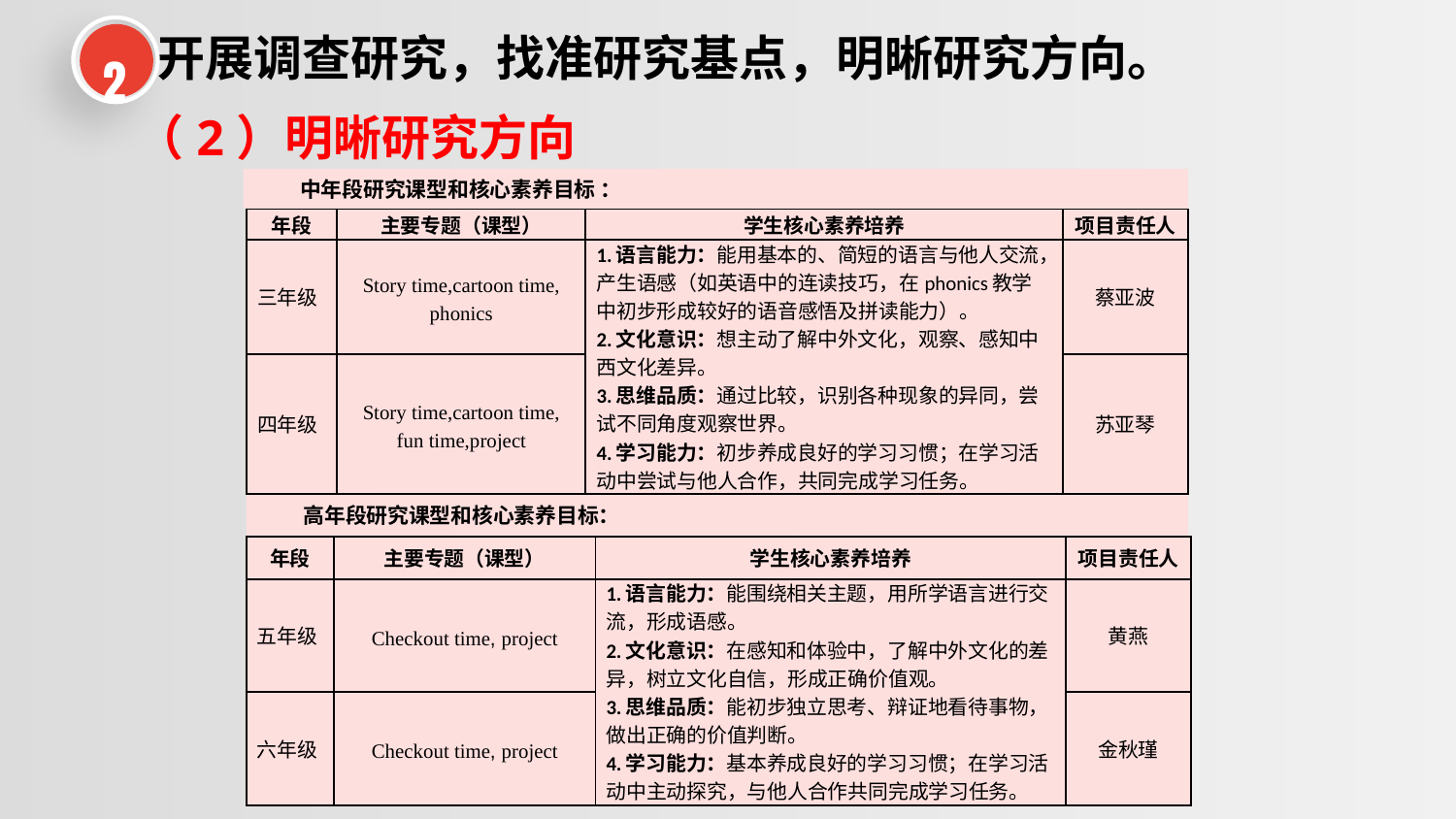

2

 开展调查研究，找准研究基点，明晰研究方向。
（2）明晰研究方向
中年段研究课型和核心素养目标 ：
| 年段 | 主要专题（课型） | 学生核心素养培养 | 项目责任人 |
| --- | --- | --- | --- |
| 三年级 | Story time,cartoon time, phonics | 1.语言能力：能用基本的、简短的语言与他人交流，产生语感（如英语中的连读技巧，在phonics教学中初步形成较好的语音感悟及拼读能力）。 2.文化意识：想主动了解中外文化，观察、感知中西文化差异。 3.思维品质：通过比较，识别各种现象的异同，尝试不同角度观察世界。 4.学习能力：初步养成良好的学习习惯；在学习活动中尝试与他人合作，共同完成学习任务。 | 蔡亚波 |
| 四年级 | Story time,cartoon time, fun time,project |  | 苏亚琴 |
高年段研究课型和核心素养目标：
| 年段 | 主要专题（课型） | 学生核心素养培养 | 项目责任人 |
| --- | --- | --- | --- |
| 五年级 | Checkout time, project | 1.语言能力：能围绕相关主题，用所学语言进行交流，形成语感。 2.文化意识：在感知和体验中，了解中外文化的差异，树立文化自信，形成正确价值观。 3.思维品质：能初步独立思考、辩证地看待事物，做出正确的价值判断。 4.学习能力：基本养成良好的学习习惯；在学习活动中主动探究，与他人合作共同完成学习任务。 | 黄燕 |
| 六年级 | Checkout time, project |  | 金秋瑾 |